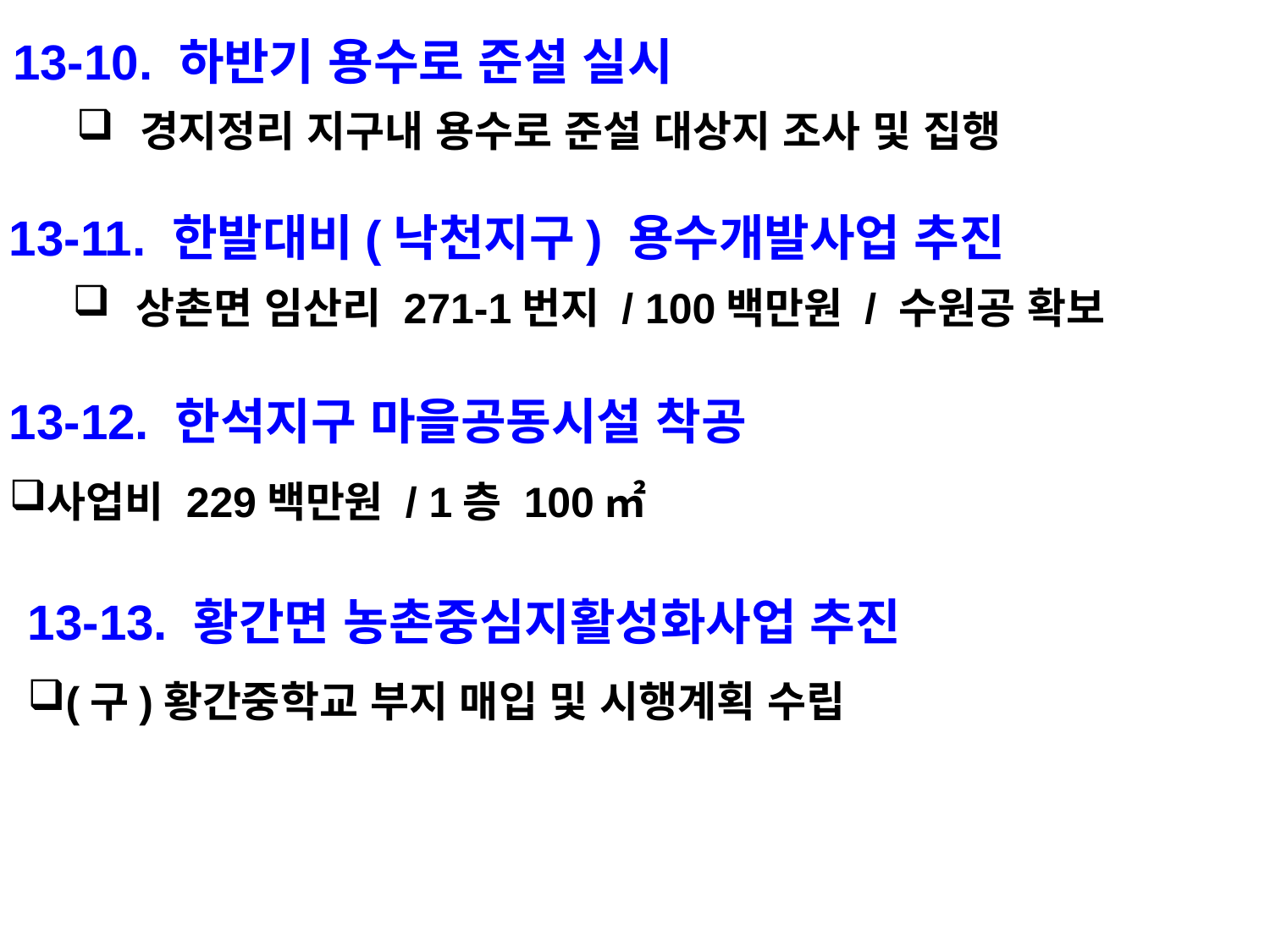

13-10. 하반기 용수로 준설 실시
경지정리 지구내 용수로 준설 대상지 조사 및 집행

13-11. 한발대비(낙천지구) 용수개발사업 추진
상촌면 임산리 271-1번지 / 100백만원 / 수원공 확보

13-12. 한석지구 마을공동시설 착공
사업비 229백만원 / 1층 100㎡

13-13. 황간면 농촌중심지활성화사업 추진
(구)황간중학교 부지 매입 및 시행계획 수립